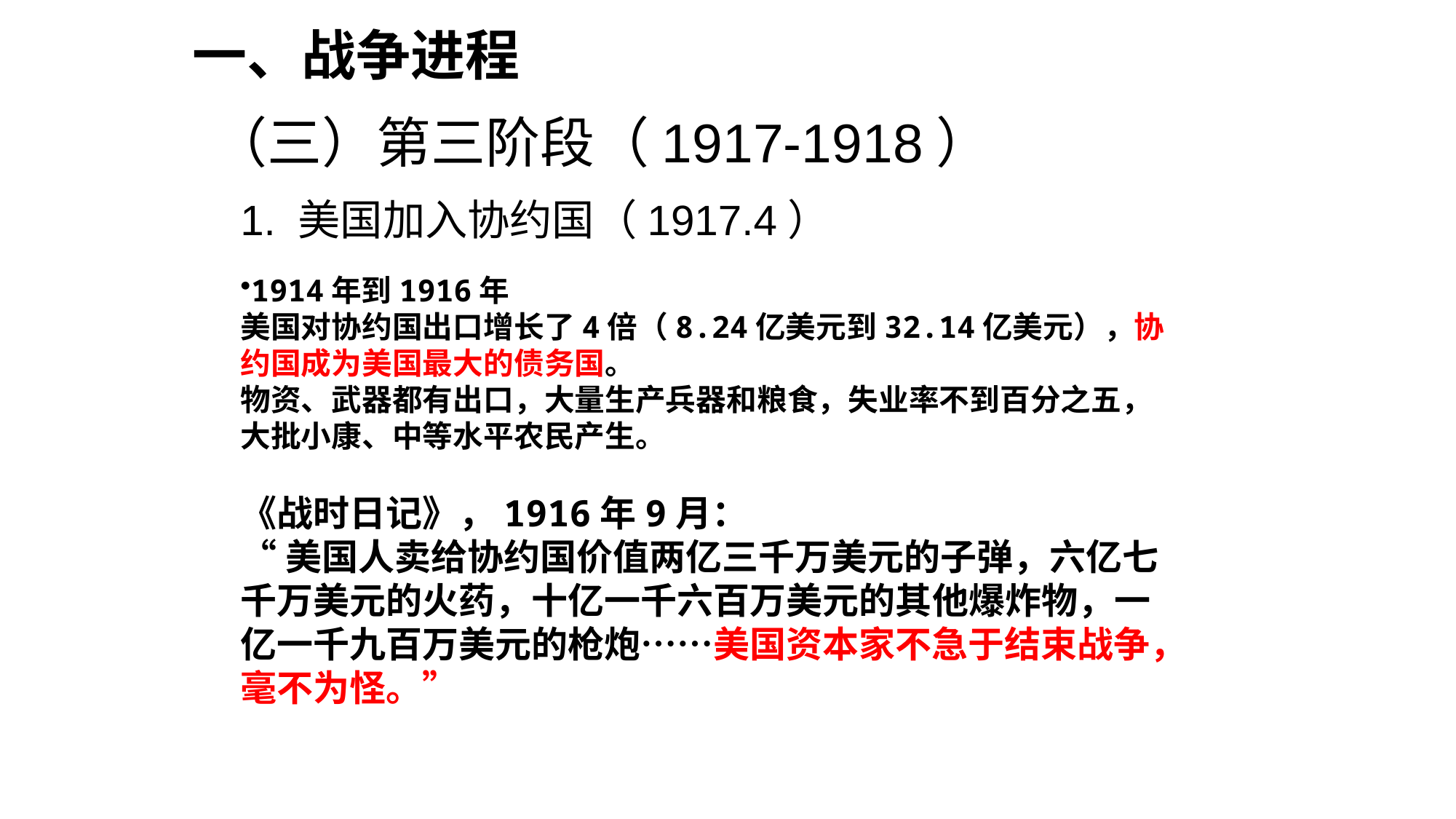

一、战争进程
（三）第三阶段（1917-1918）
1. 美国加入协约国（1917.4）

1914年到1916年
美国对协约国出口增长了4倍（8.24亿美元到32.14亿美元），协约国成为美国最大的债务国。
物资、武器都有出口，大量生产兵器和粮食，失业率不到百分之五，大批小康、中等水平农民产生。
《战时日记》，1916年9月：
“美国人卖给协约国价值两亿三千万美元的子弹，六亿七千万美元的火药，十亿一千六百万美元的其他爆炸物，一亿一千九百万美元的枪炮……美国资本家不急于结束战争，毫不为怪。”